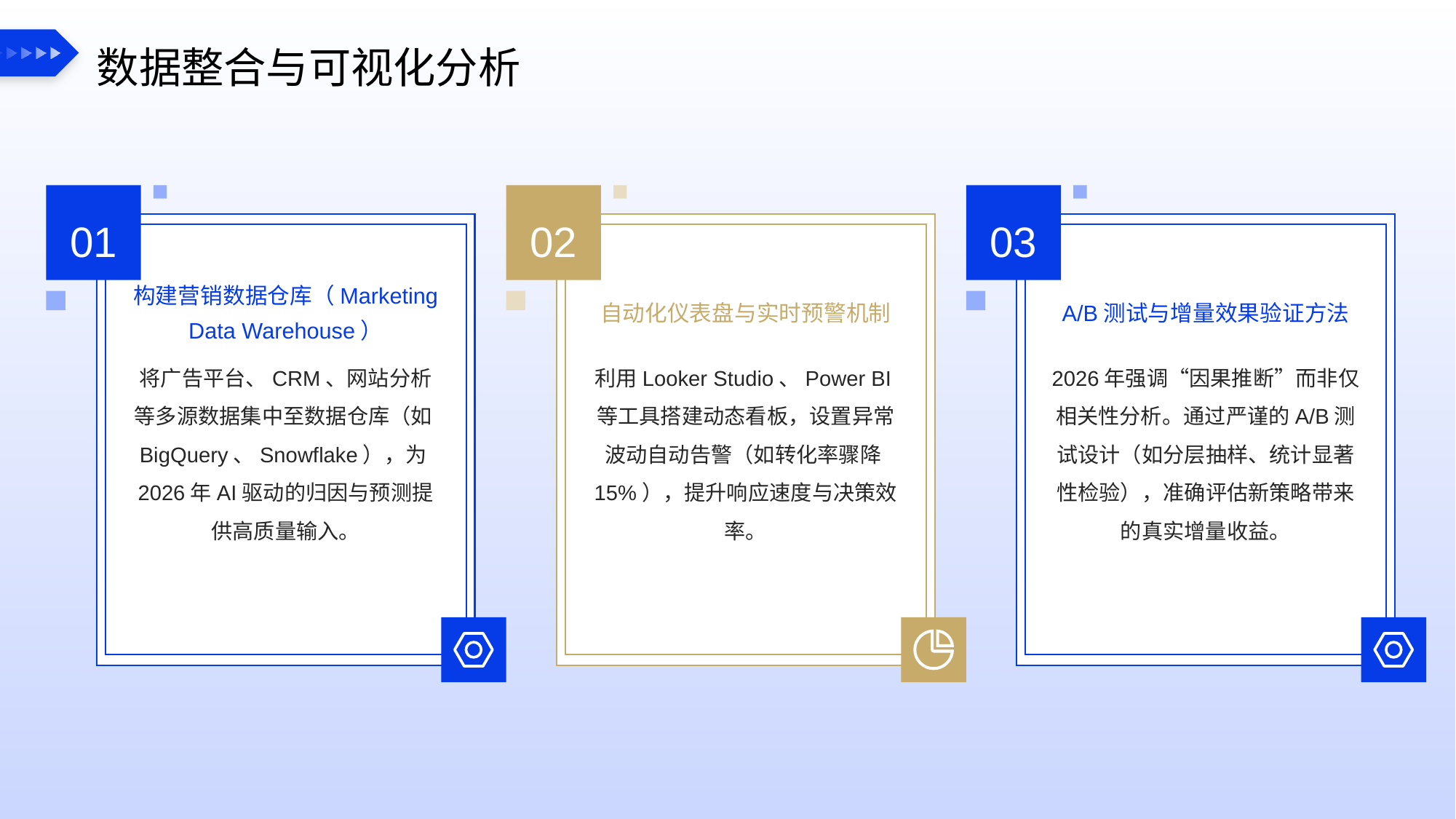

数据整合与可视化分析

01
02
03

构建营销数据仓库（Marketing Data Warehouse）
自动化仪表盘与实时预警机制
A/B测试与增量效果验证方法

将广告平台、CRM、网站分析等多源数据集中至数据仓库（如BigQuery、Snowflake），为2026年AI驱动的归因与预测提供高质量输入。
利用Looker Studio、Power BI等工具搭建动态看板，设置异常波动自动告警（如转化率骤降15%），提升响应速度与决策效率。
2026年强调“因果推断”而非仅相关性分析。通过严谨的A/B测试设计（如分层抽样、统计显著性检验），准确评估新策略带来的真实增量收益。